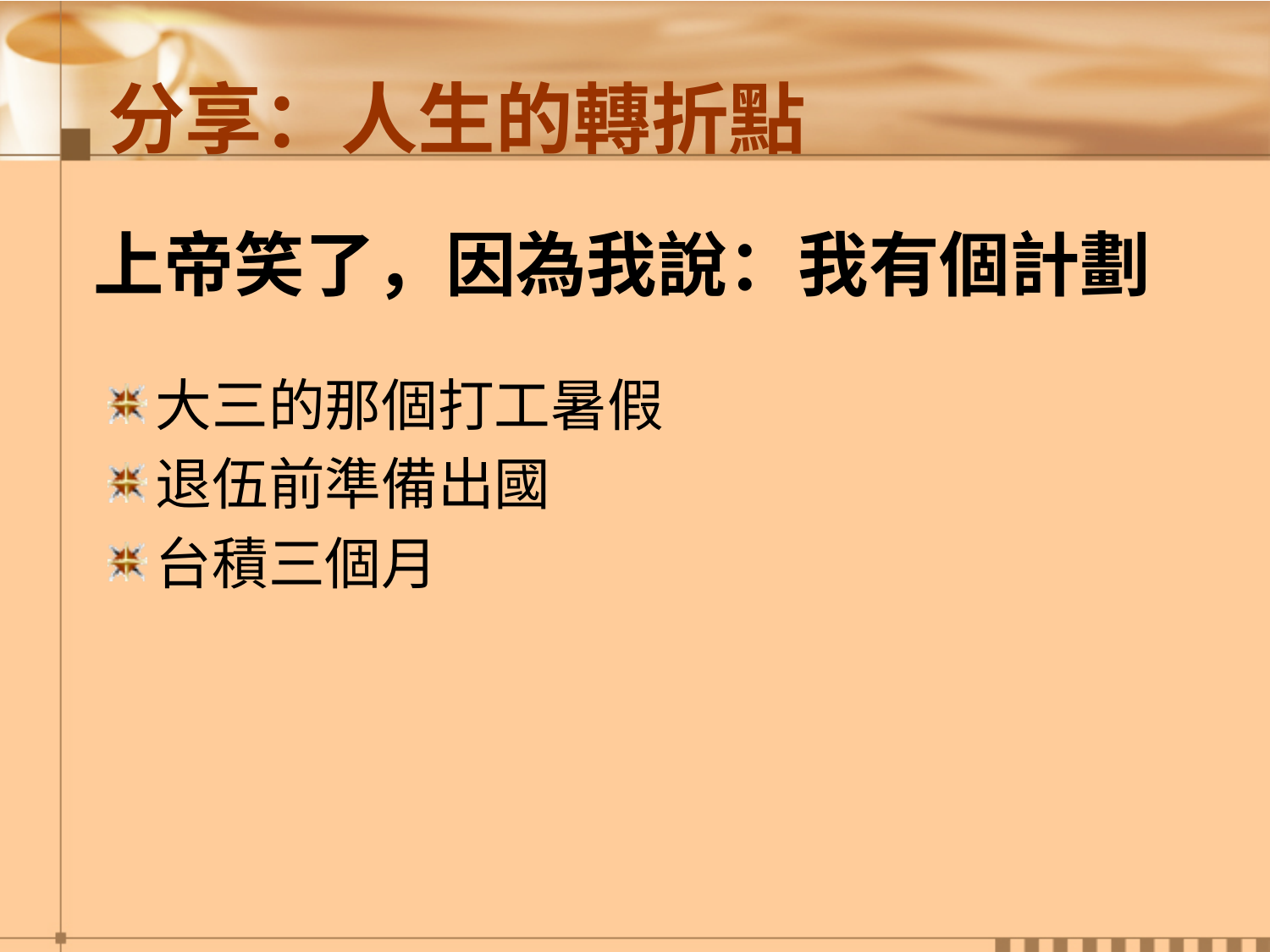

# 分享：人生的轉折點
上帝笑了，因為我說：我有個計劃
大三的那個打工暑假
退伍前準備出國
台積三個月